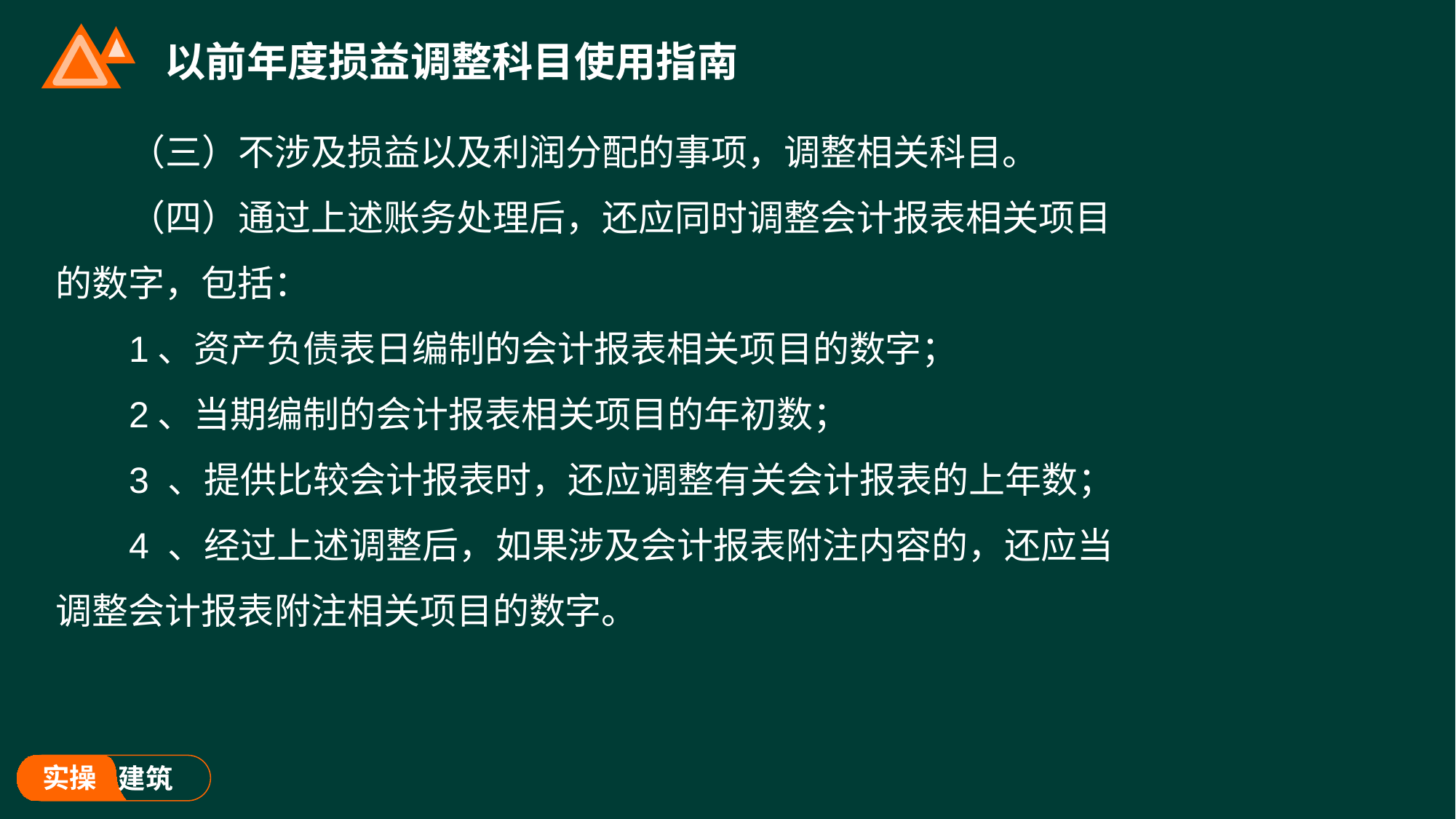

# 以前年度损益调整科目使用指南
（三）不涉及损益以及利润分配的事项，调整相关科目。
（四）通过上述账务处理后，还应同时调整会计报表相关项目的数字，包括：
1、资产负债表日编制的会计报表相关项目的数字；
2、当期编制的会计报表相关项目的年初数；
3 、提供比较会计报表时，还应调整有关会计报表的上年数；
4 、经过上述调整后，如果涉及会计报表附注内容的，还应当调整会计报表附注相关项目的数字。